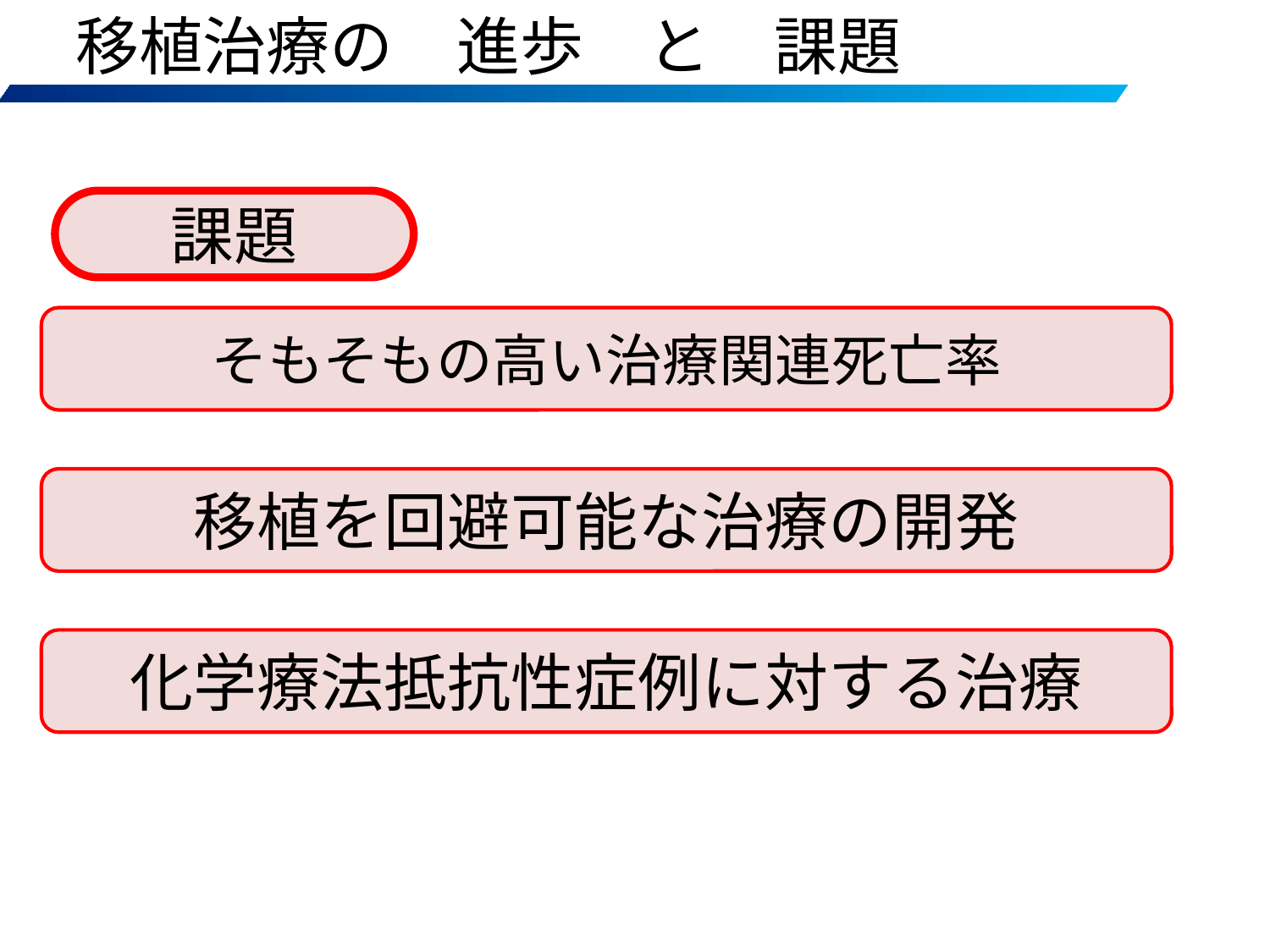

移植治療の　進歩　と　課題

課題
そもそもの高い治療関連死亡率
移植を回避可能な治療の開発
化学療法抵抗性症例に対する治療